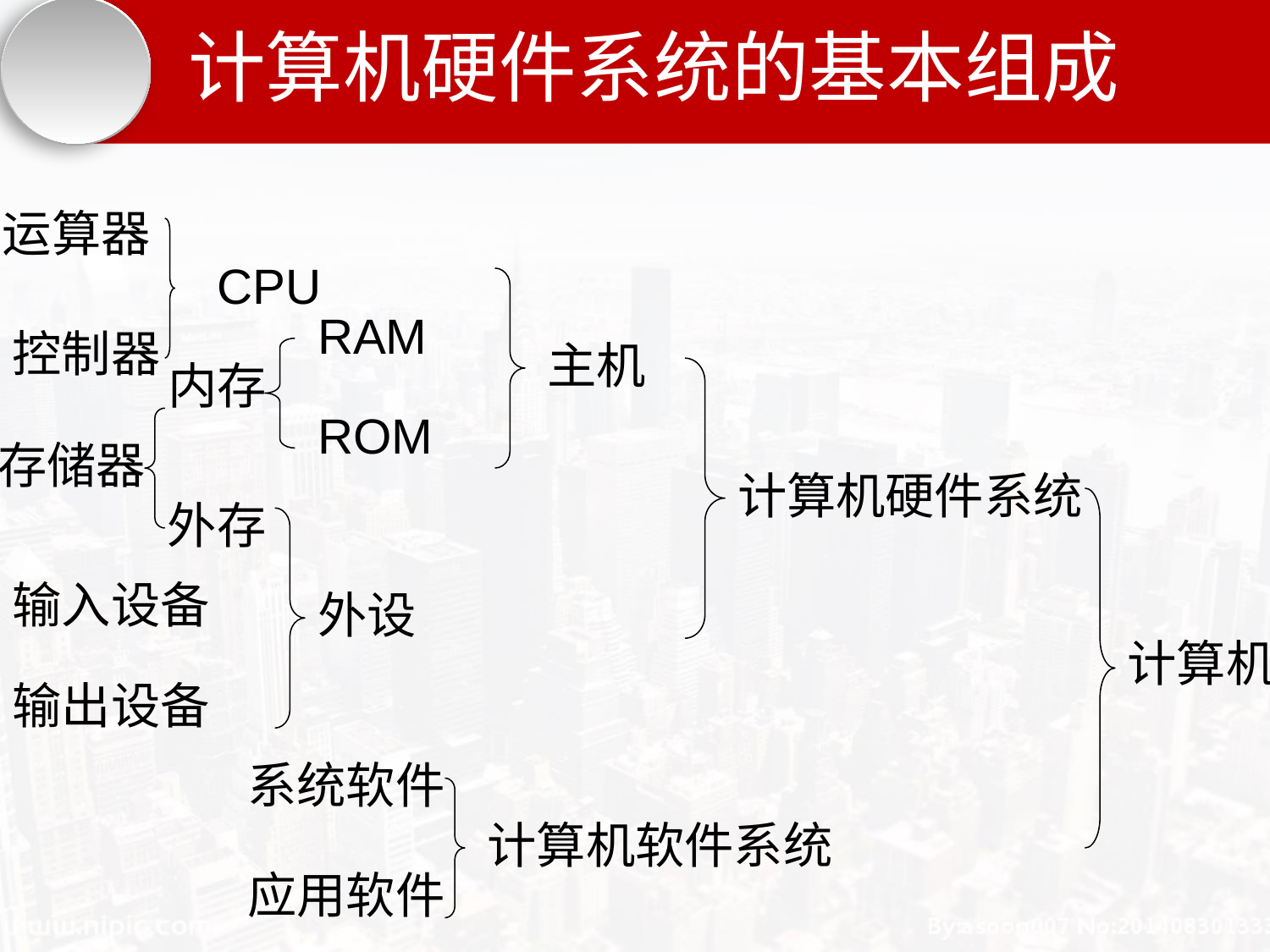

# 计算机硬件系统的基本组成
运算器

CPU

RAM
控制器
主机

内存

ROM

存储器
计算机硬件系统
外存

输入设备
外设
计算机
输出设备
系统软件

计算机软件系统
23
应用软件